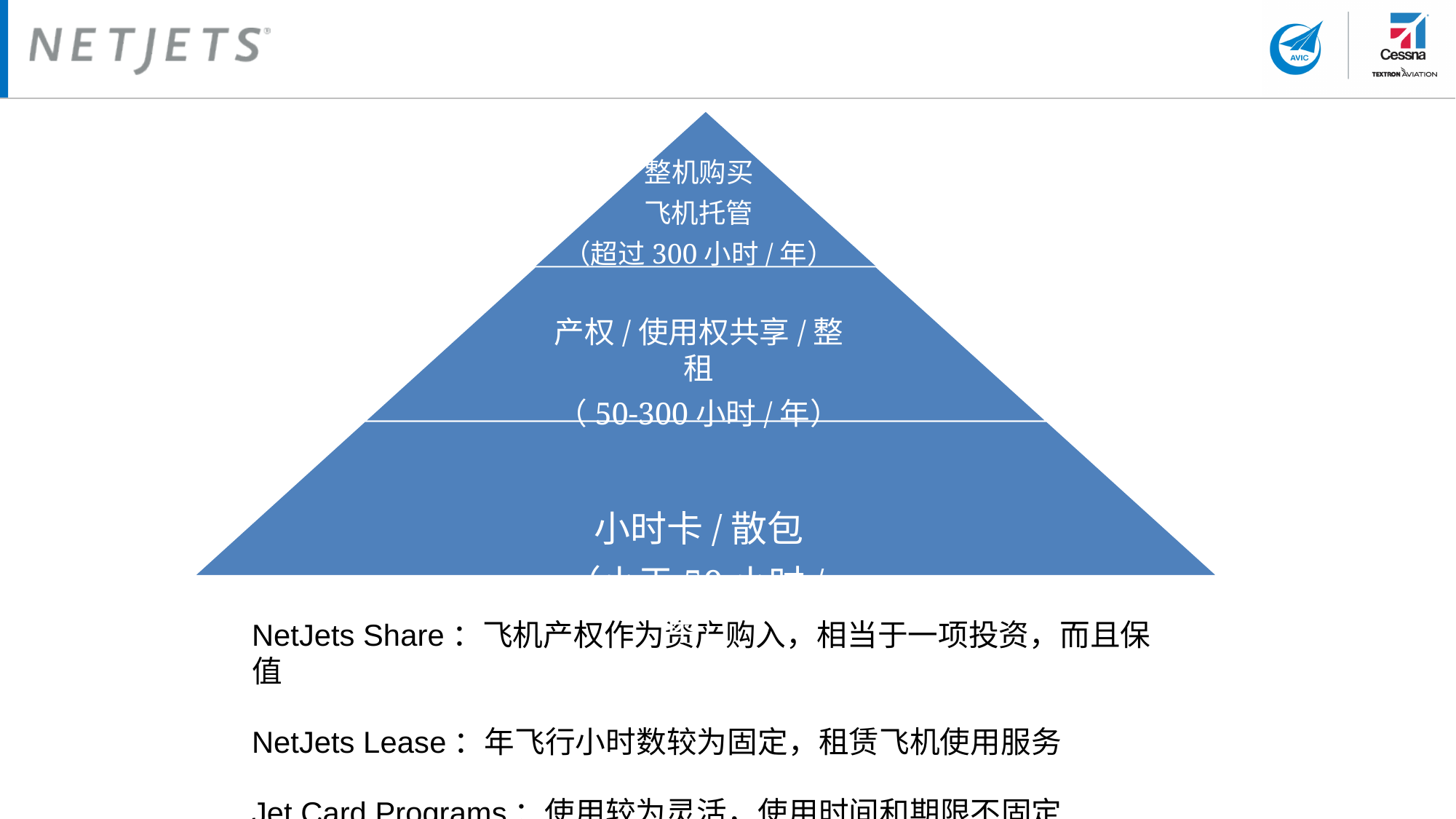

整机购买
飞机托管
（超过300小时/年）

产权/使用权共享/整租
（50-300小时/年）

小时卡/散包
（小于50小时/年）

NetJets Share：飞机产权作为资产购入，相当于一项投资，而且保值

NetJets Lease：年飞行小时数较为固定，租赁飞机使用服务

Jet Card Programs：使用较为灵活，使用时间和期限不固定